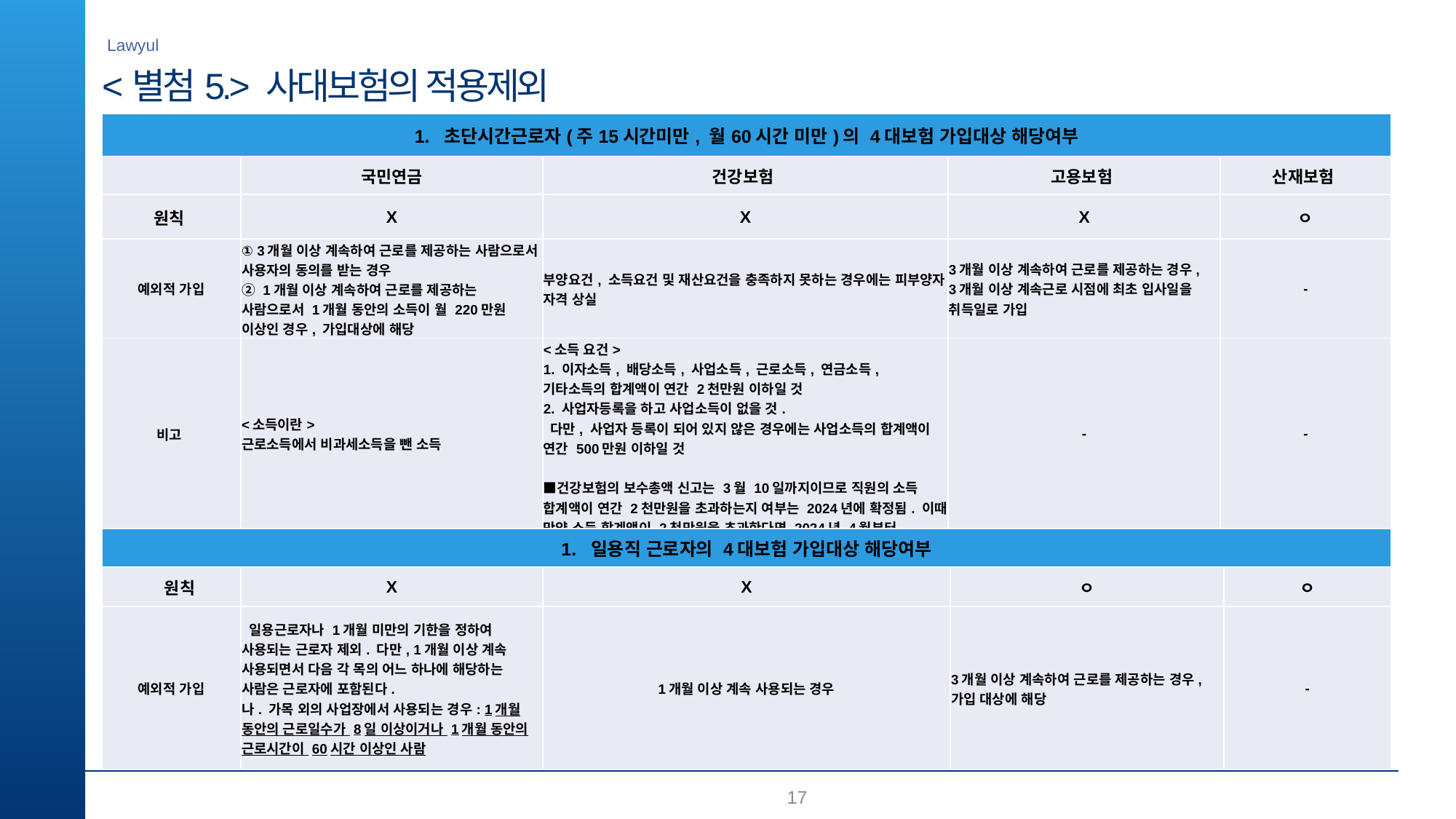

<별첨5.> 사대보험의 적용제외
| 1. 초단시간근로자(주15시간미만, 월60시간 미만)의 4대보험 가입대상 해당여부 |  |  |  |  |
| --- | --- | --- | --- | --- |
|  | 국민연금 | 건강보험 | 고용보험 | 산재보험 |
| 원칙 | X | X | X | ㅇ |
| 예외적 가입 | ① 3개월 이상 계속하여 근로를 제공하는 사람으로서 사용자의 동의를 받는 경우 ② 1개월 이상 계속하여 근로를 제공하는 사람으로서 1개월 동안의 소득이 월 220만원 이상인 경우, 가입대상에 해당 | 부양요건, 소득요건 및 재산요건을 충족하지 못하는 경우에는 피부양자 자격 상실 | 3개월 이상 계속하여 근로를 제공하는 경우, 3개월 이상 계속근로 시점에 최초 입사일을 취득일로 가입 | - |
| 비고 | <소득이란> 근로소득에서 비과세소득을 뺀 소득 | <소득 요건> 1. 이자소득, 배당소득, 사업소득, 근로소득, 연금소득, 기타소득의 합계액이 연간 2천만원 이하일 것 2. 사업자등록을 하고 사업소득이 없을 것. 다만, 사업자 등록이 되어 있지 않은 경우에는 사업소득의 합계액이 연간 500만원 이하일 것 ■건강보험의 보수총액 신고는 3월 10일까지이므로 직원의 소득 합계액이 연간 2천만원을 초과하는지 여부는 2024년에 확정됨. 이때 만약 소득 합계액이 2천만원을 초과한다면 2024년 4월부터 지역가입자로 전환될 것임. | - | - |
| 1. 일용직 근로자의 4대보험 가입대상 해당여부 |  |  |  |  |
| --- | --- | --- | --- | --- |
| 원칙 | X | X | ㅇ | ㅇ |
| 예외적 가입 | 일용근로자나 1개월 미만의 기한을 정하여 사용되는 근로자 제외. 다만, 1개월 이상 계속 사용되면서 다음 각 목의 어느 하나에 해당하는 사람은 근로자에 포함된다. 나. 가목 외의 사업장에서 사용되는 경우: 1개월 동안의 근로일수가 8일 이상이거나 1개월 동안의 근로시간이 60시간 이상인 사람 | 1개월 이상 계속 사용되는 경우 | 3개월 이상 계속하여 근로를 제공하는 경우, 가입 대상에 해당 | - |